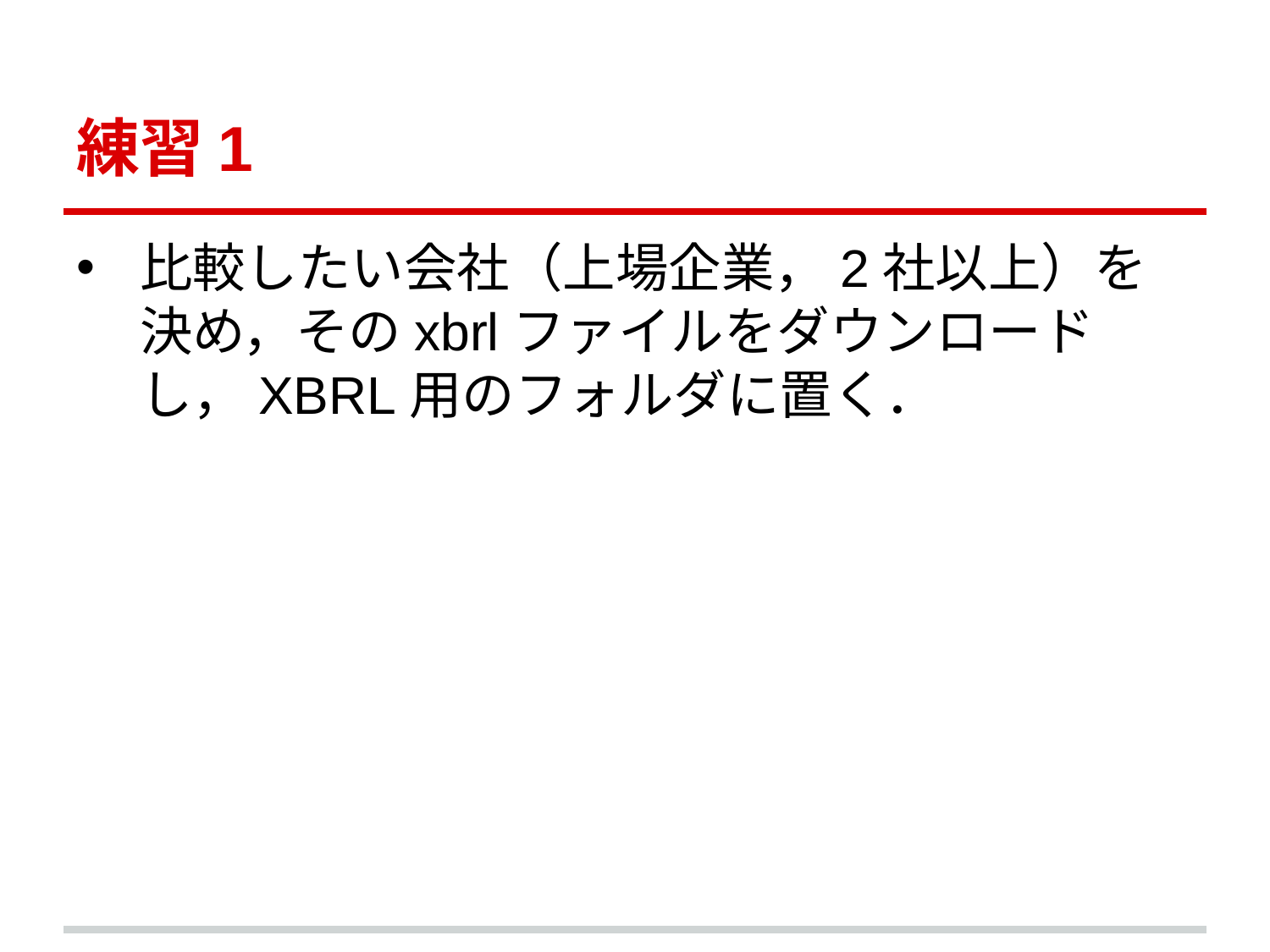

# 練習1
比較したい会社（上場企業，2社以上）を決め，そのxbrlファイルをダウンロードし，XBRL用のフォルダに置く．